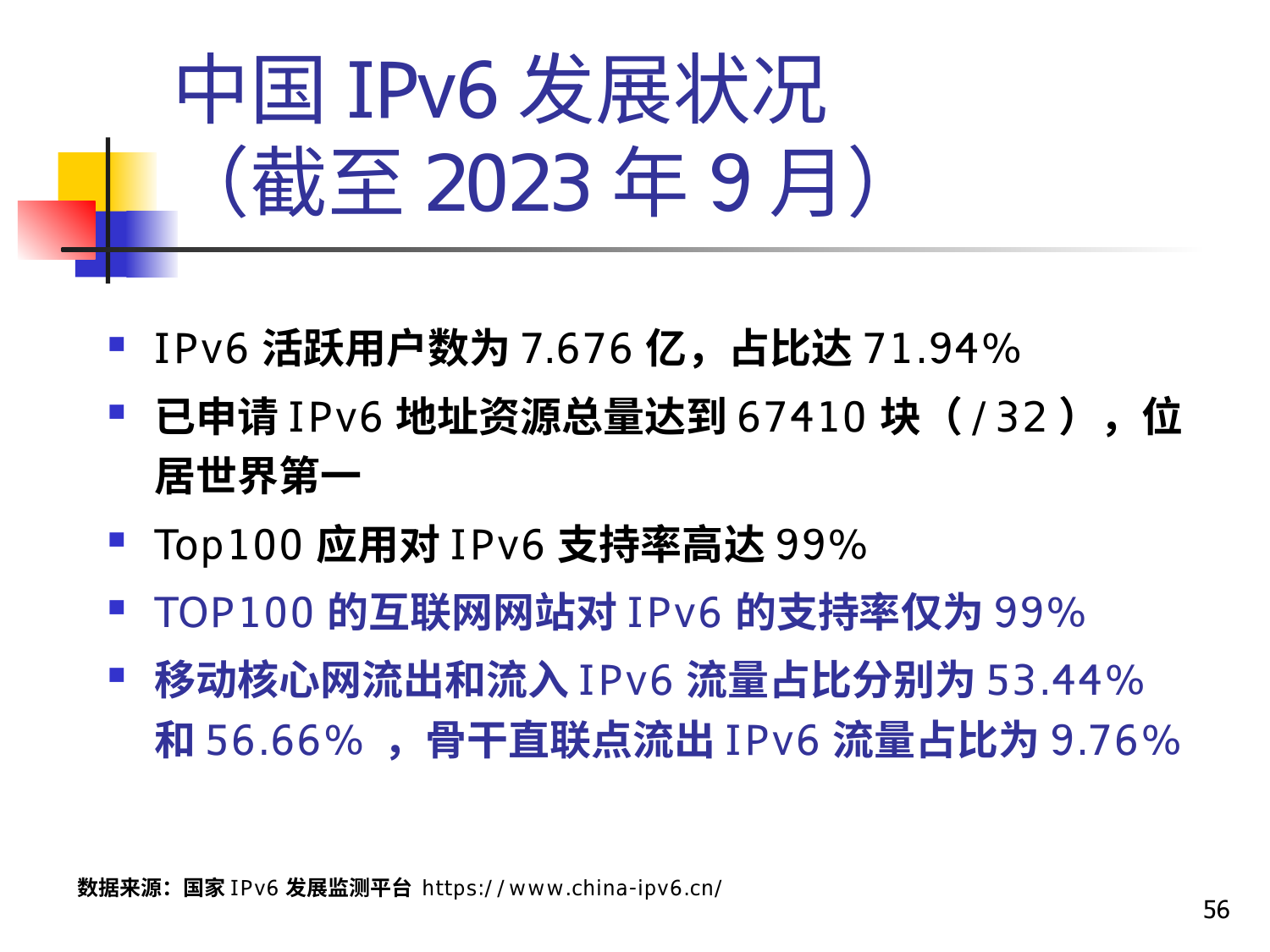

# 中国IPv6发展状况 （截至2023年9月）
IPv6活跃用户数为7.676亿，占比达71.94%
已申请IPv6地址资源总量达到67410块（/32），位居世界第一
Top100应用对IPv6支持率高达99%
TOP100的互联网网站对IPv6的支持率仅为99%
移动核心网流出和流入IPv6流量占比分别为53.44%和56.66%，骨干直联点流出IPv6流量占比为9.76%
56
数据来源：国家IPv6发展监测平台 https://www.china-ipv6.cn/